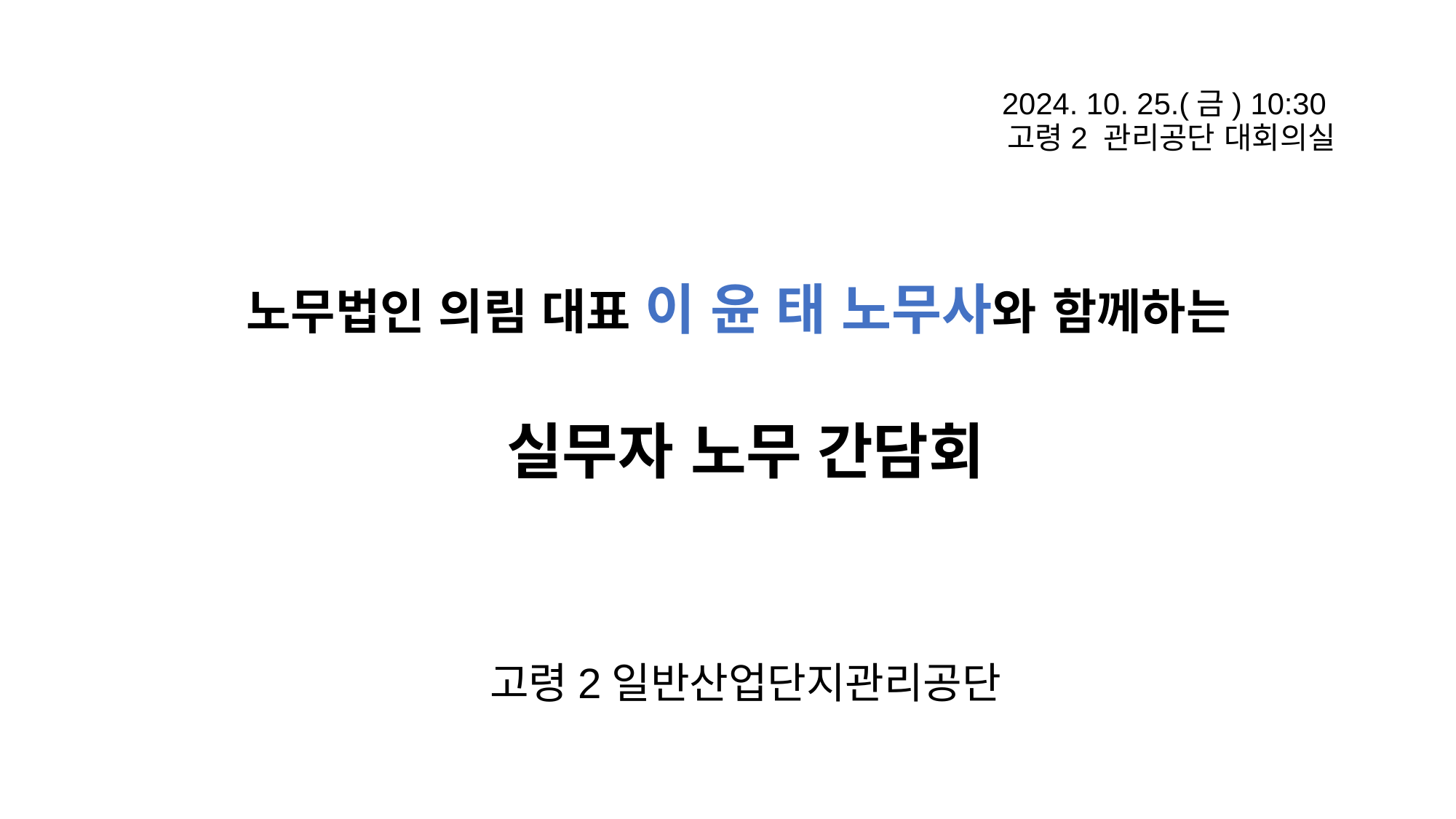

2024. 10. 25.(금) 10:30
 고령2 관리공단 대회의실
# 노무법인 의림 대표 이 윤 태 노무사와 함께하는 실무자 노무 간담회
고령2일반산업단지관리공단